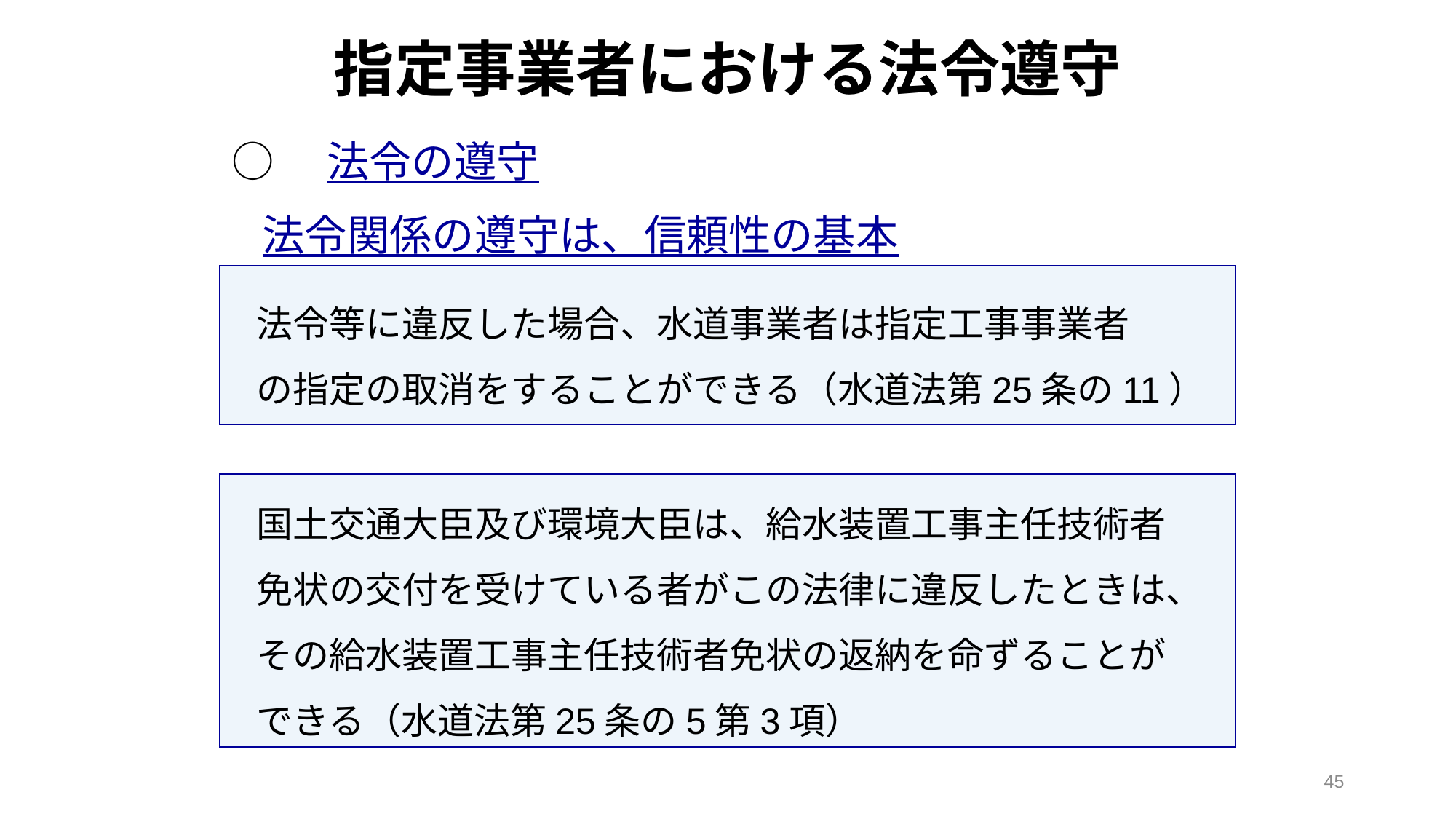

指定事業者における法令遵守
○　法令の遵守
法令関係の遵守は、信頼性の基本

法令等に違反した場合、水道事業者は指定工事事業者
の指定の取消をすることができる（水道法第25条の11）

国土交通大臣及び環境大臣は、給水装置工事主任技術者免状の交付を受けている者がこの法律に違反したときは、その給水装置工事主任技術者免状の返納を命ずることができる（水道法第25条の5第3項）
45